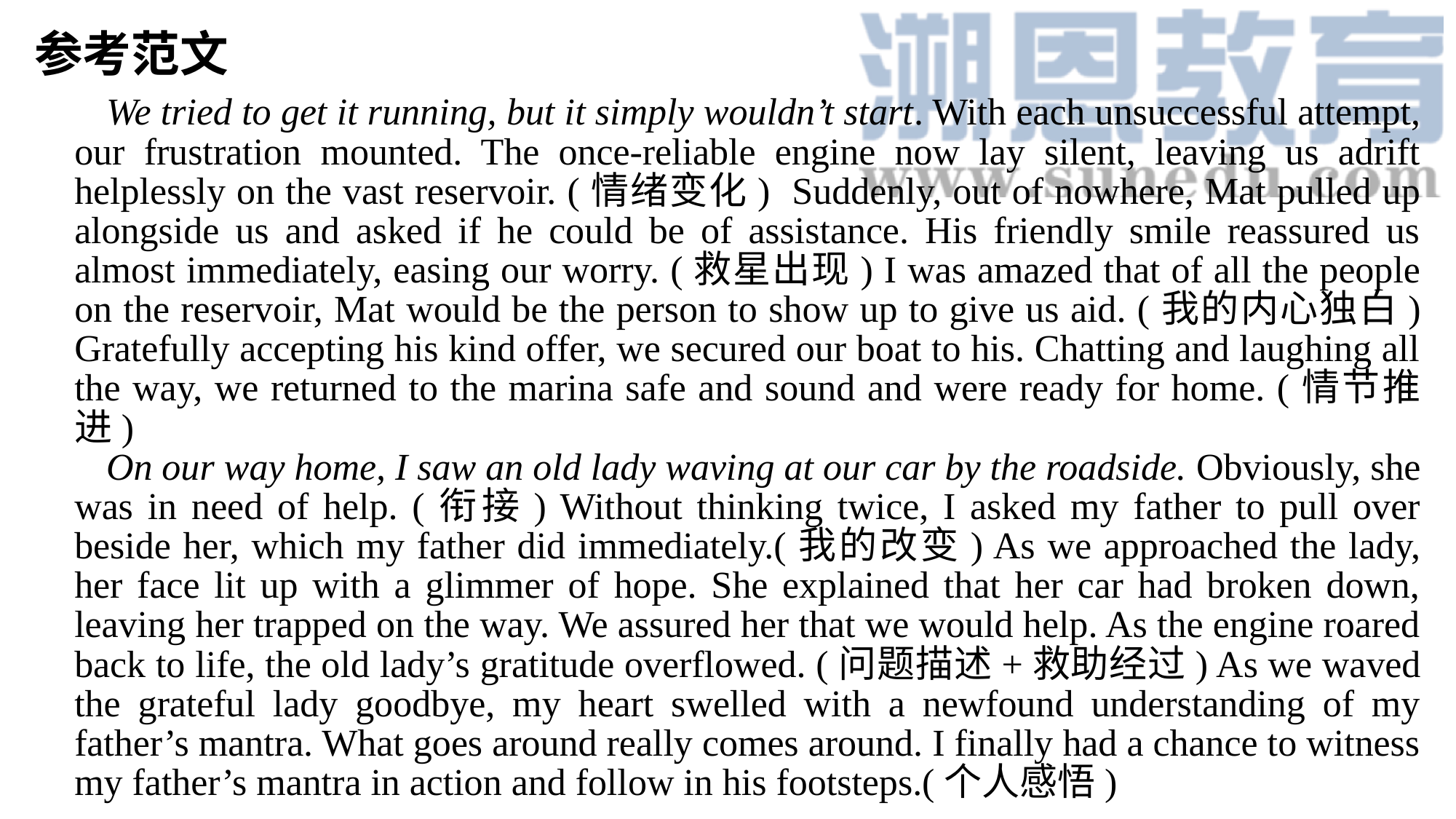

参考范文
We tried to get it running, but it simply wouldn’t start. With each unsuccessful attempt, our frustration mounted. The once-reliable engine now lay silent, leaving us adrift helplessly on the vast reservoir. (情绪变化)  Suddenly, out of nowhere, Mat pulled up alongside us and asked if he could be of assistance. His friendly smile reassured us almost immediately, easing our worry. (救星出现) I was amazed that of all the people on the reservoir, Mat would be the person to show up to give us aid. (我的内心独白) Gratefully accepting his kind offer, we secured our boat to his. Chatting and laughing all the way, we returned to the marina safe and sound and were ready for home. (情节推进)
On our way home, I saw an old lady waving at our car by the roadside. Obviously, she was in need of help. (衔接) Without thinking twice, I asked my father to pull over beside her, which my father did immediately.(我的改变) As we approached the lady, her face lit up with a glimmer of hope. She explained that her car had broken down, leaving her trapped on the way. We assured her that we would help. As the engine roared back to life, the old lady’s gratitude overflowed. (问题描述+救助经过) As we waved the grateful lady goodbye, my heart swelled with a newfound understanding of my father’s mantra. What goes around really comes around. I finally had a chance to witness my father’s mantra in action and follow in his footsteps.(个人感悟)